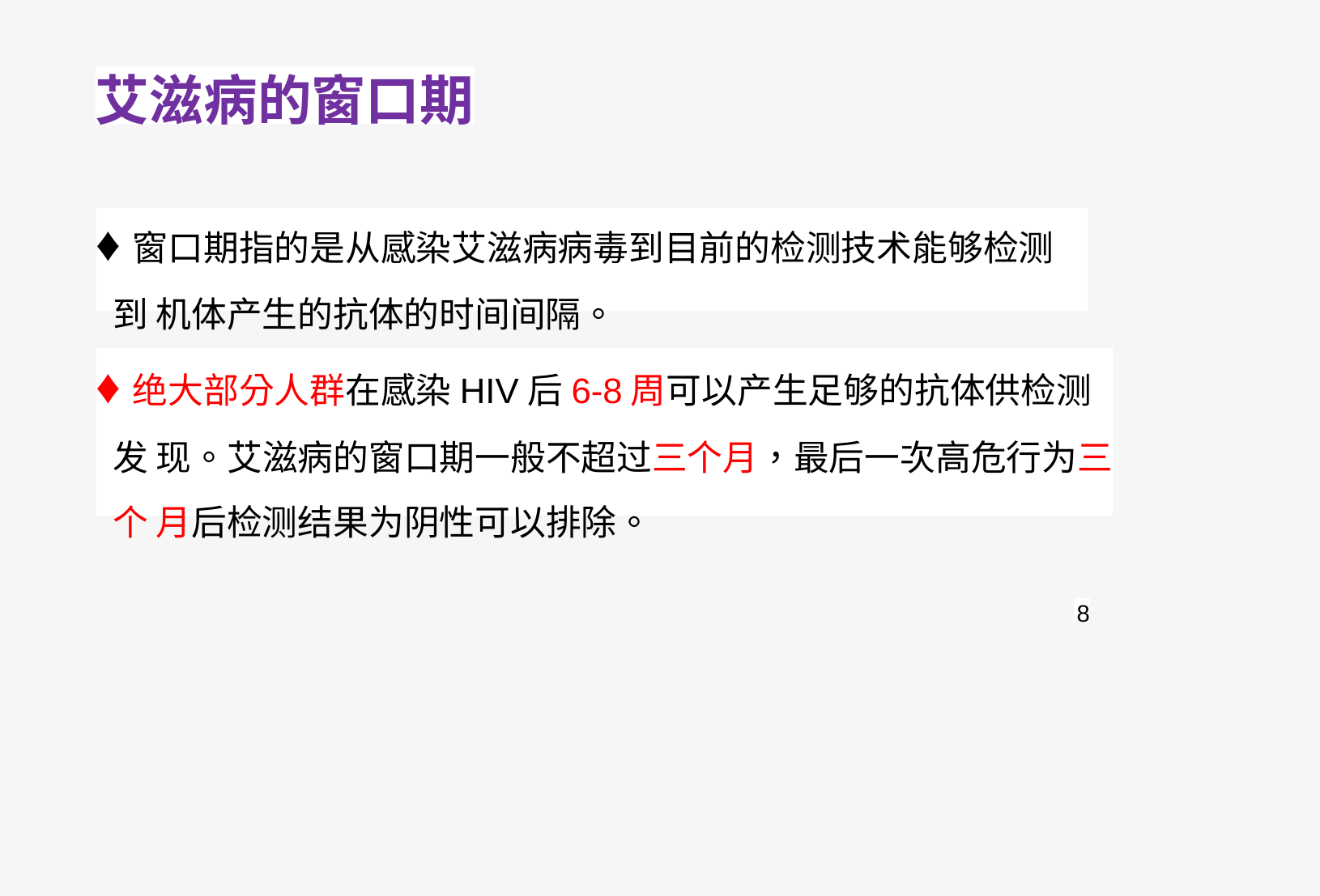

艾滋病的窗口期
♦窗口期指的是从感染艾滋病病毒到目前的检测技术能够检测到 机体产生的抗体的时间间隔。
♦绝大部分人群在感染HIV后6-8周可以产生足够的抗体供检测发 现。艾滋病的窗口期一般不超过三个月，最后一次高危行为三个 月后检测结果为阴性可以排除。
8